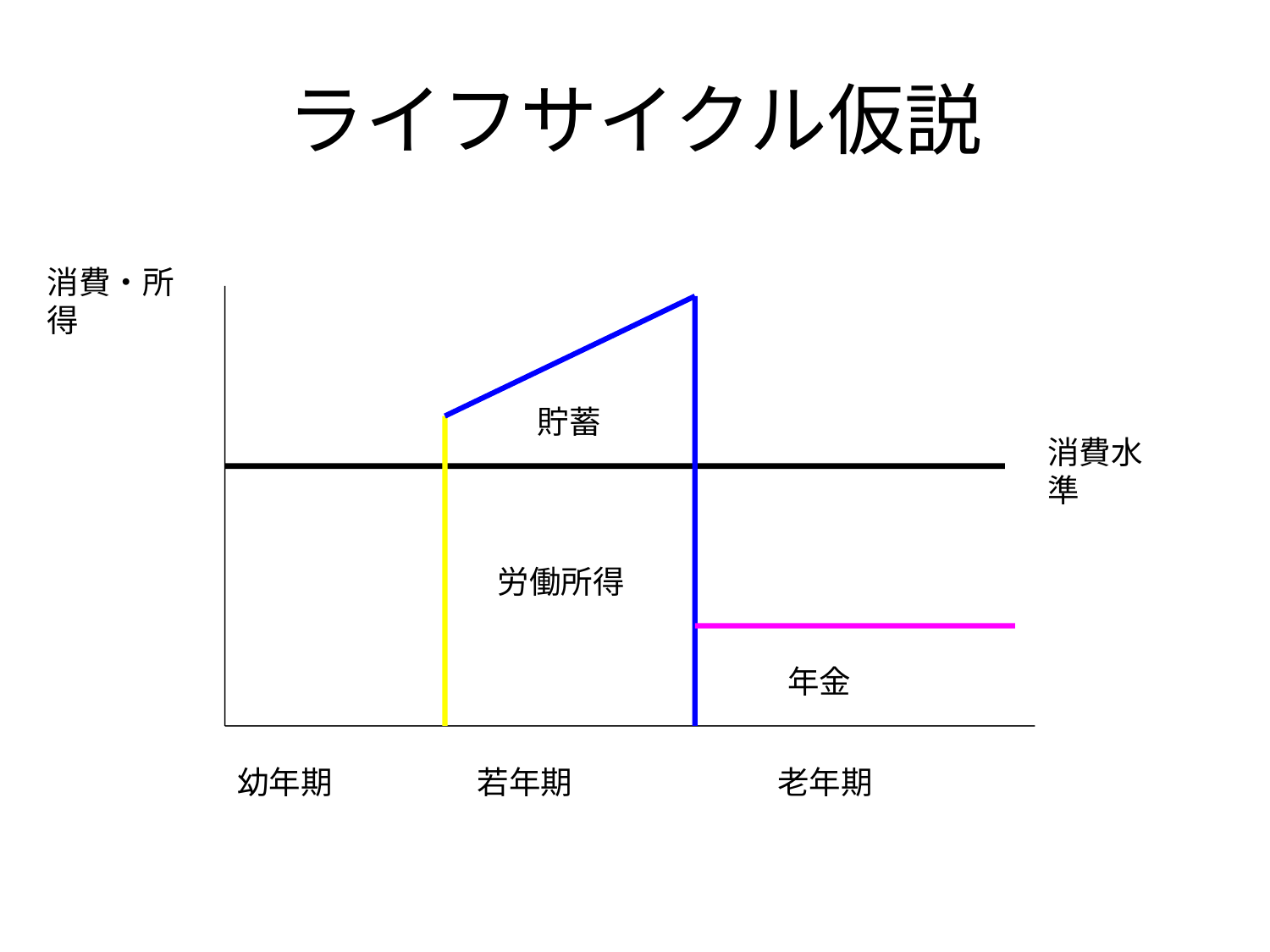

# ライフサイクル仮説
消費・所得

貯蓄

消費水準

労働所得

年金

幼年期
若年期
老年期